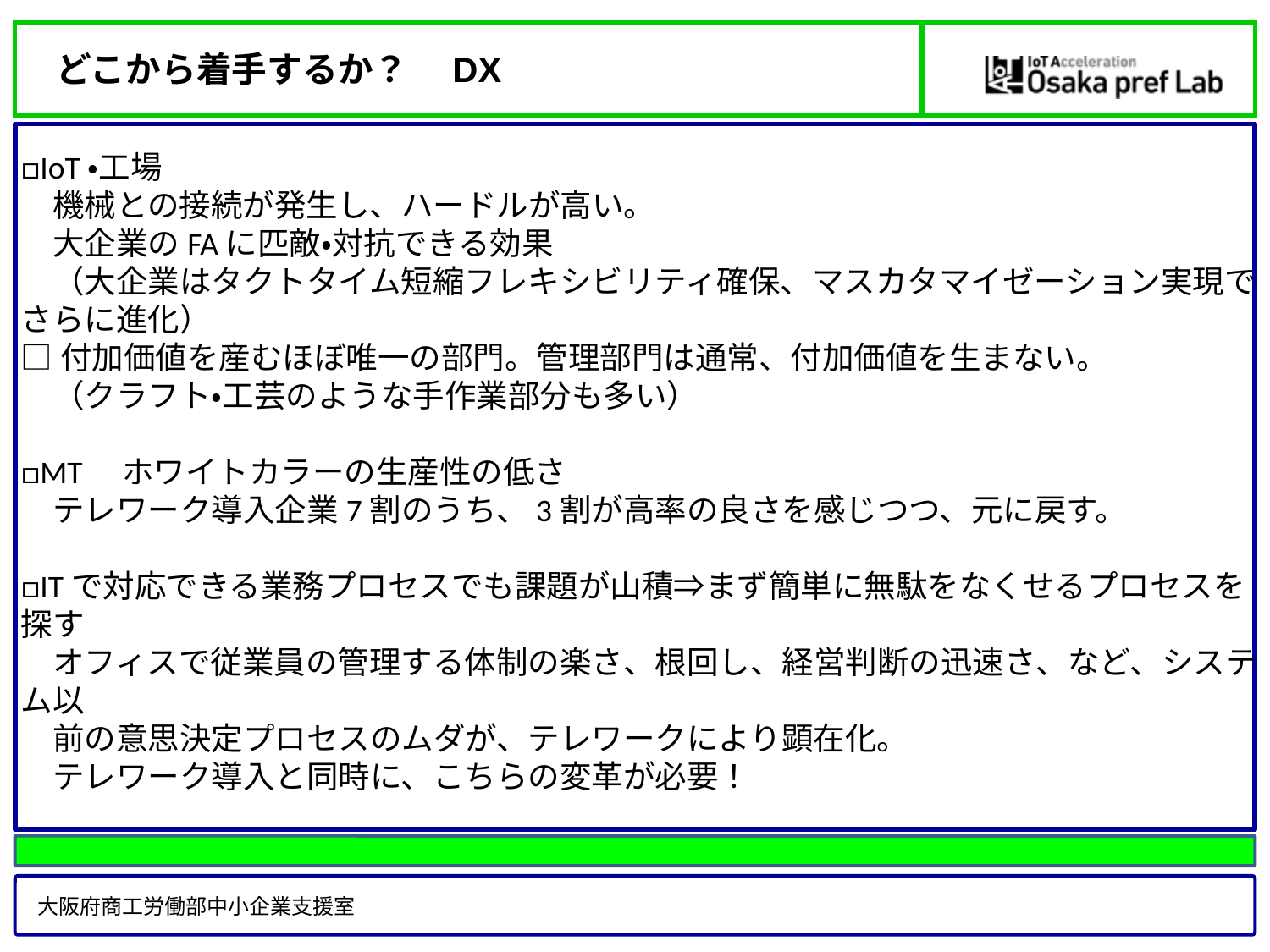

どこから着手するか？　DX
□IoT・工場
　機械との接続が発生し、ハードルが高い。
　大企業のFAに匹敵・対抗できる効果
　（大企業はタクトタイム短縮フレキシビリティ確保、マスカタマイゼーション実現でさらに進化）
□付加価値を産むほぼ唯一の部門。管理部門は通常、付加価値を生まない。
　（クラフト・工芸のような手作業部分も多い）

□MT　ホワイトカラーの生産性の低さ
　テレワーク導入企業7割のうち、3割が高率の良さを感じつつ、元に戻す。

□ITで対応できる業務プロセスでも課題が山積⇒まず簡単に無駄をなくせるプロセスを探す
　オフィスで従業員の管理する体制の楽さ、根回し、経営判断の迅速さ、など、システム以
　前の意思決定プロセスのムダが、テレワークにより顕在化。
　テレワーク導入と同時に、こちらの変革が必要！